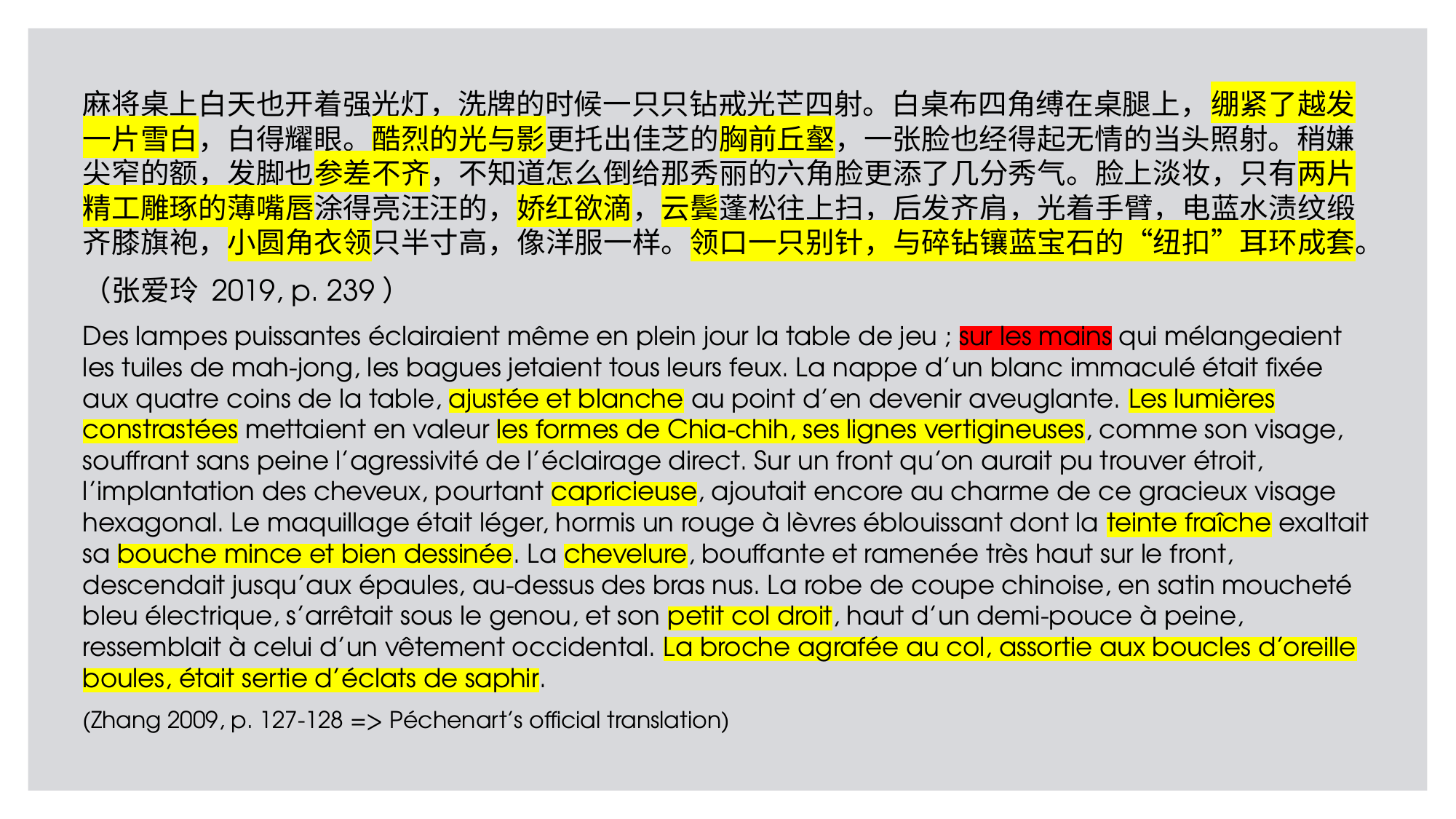

麻将桌上白天也开着强光灯，洗牌的时候一只只钻戒光芒四射。白桌布四角缚在桌腿上，绷紧了越发一片雪白，白得耀眼。酷烈的光与影更托出佳芝的胸前丘壑，一张脸也经得起无情的当头照射。稍嫌尖窄的额，发脚也参差不齐，不知道怎么倒给那秀丽的六角脸更添了几分秀气。脸上淡妆，只有两片精工雕琢的薄嘴唇涂得亮汪汪的，娇红欲滴，云鬓蓬松往上扫，后发齐肩，光着手臂，电蓝水渍纹缎齐膝旗袍，小圆角衣领只半寸高，像洋服一样。领口一只别针，与碎钻镶蓝宝石的“纽扣”耳环成套。
（张爱玲 2019, p. 239）
Des lampes puissantes éclairaient même en plein jour la table de jeu ; sur les mains qui mélangeaient les tuiles de mah-jong, les bagues jetaient tous leurs feux. La nappe d’un blanc immaculé était fixée aux quatre coins de la table, ajustée et blanche au point d’en devenir aveuglante. Les lumières constrastées mettaient en valeur les formes de Chia-chih, ses lignes vertigineuses, comme son visage, souffrant sans peine l’agressivité de l’éclairage direct. Sur un front qu’on aurait pu trouver étroit, l’implantation des cheveux, pourtant capricieuse, ajoutait encore au charme de ce gracieux visage hexagonal. Le maquillage était léger, hormis un rouge à lèvres éblouissant dont la teinte fraîche exaltait sa bouche mince et bien dessinée. La chevelure, bouffante et ramenée très haut sur le front, descendait jusqu’aux épaules, au-dessus des bras nus. La robe de coupe chinoise, en satin moucheté bleu électrique, s’arrêtait sous le genou, et son petit col droit, haut d’un demi-pouce à peine, ressemblait à celui d’un vêtement occidental. La broche agrafée au col, assortie aux boucles d’oreille boules, était sertie d’éclats de saphir.
(Zhang 2009, p. 127-128 => Péchenart’s official translation)